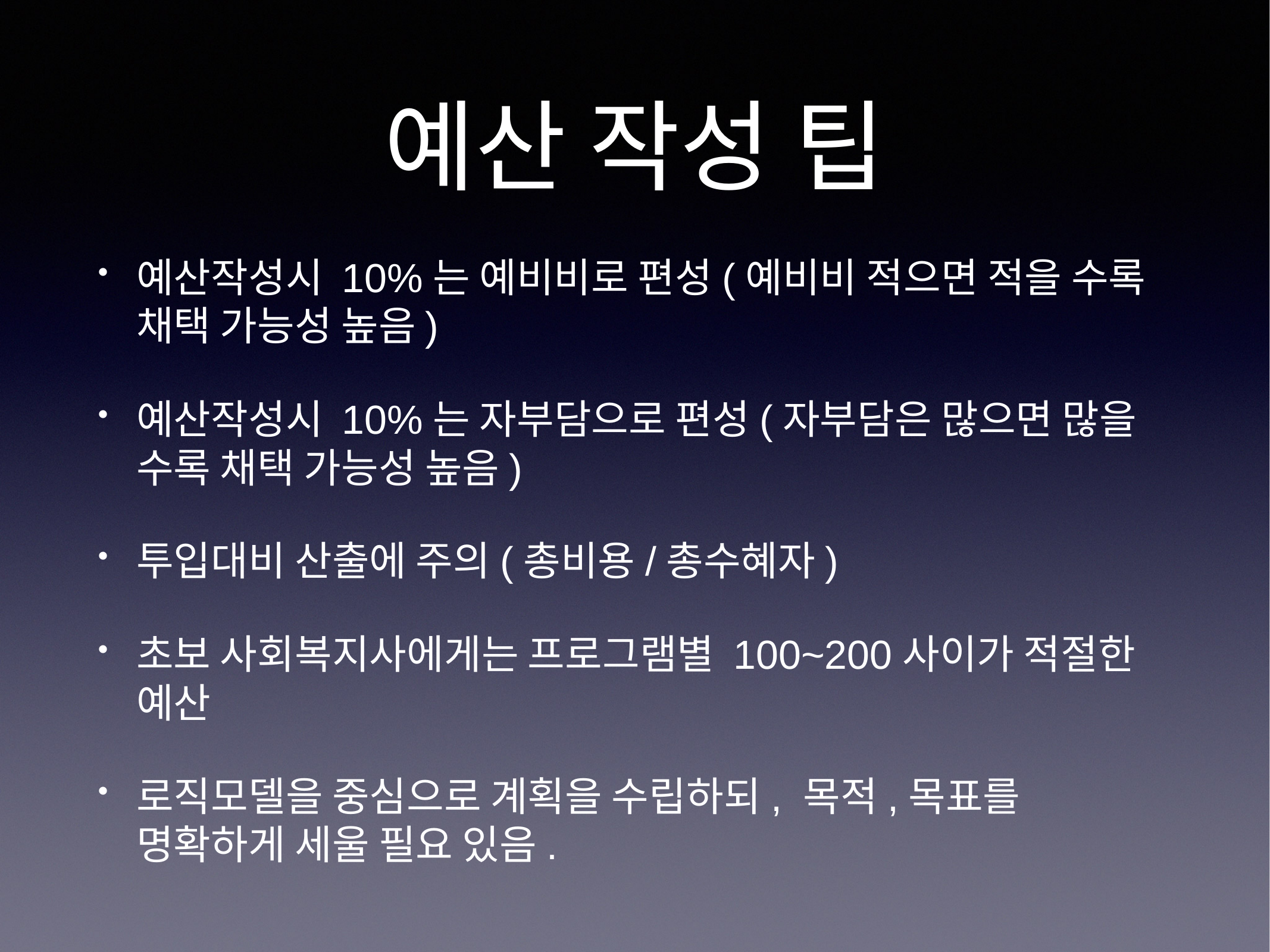

# 예산 작성 팁
예산작성시 10%는 예비비로 편성(예비비 적으면 적을 수록 채택 가능성 높음)
예산작성시 10%는 자부담으로 편성(자부담은 많으면 많을 수록 채택 가능성 높음)
투입대비 산출에 주의(총비용/총수혜자)
초보 사회복지사에게는 프로그램별 100~200사이가 적절한 예산
로직모델을 중심으로 계획을 수립하되, 목적,목표를 명확하게 세울 필요 있음.